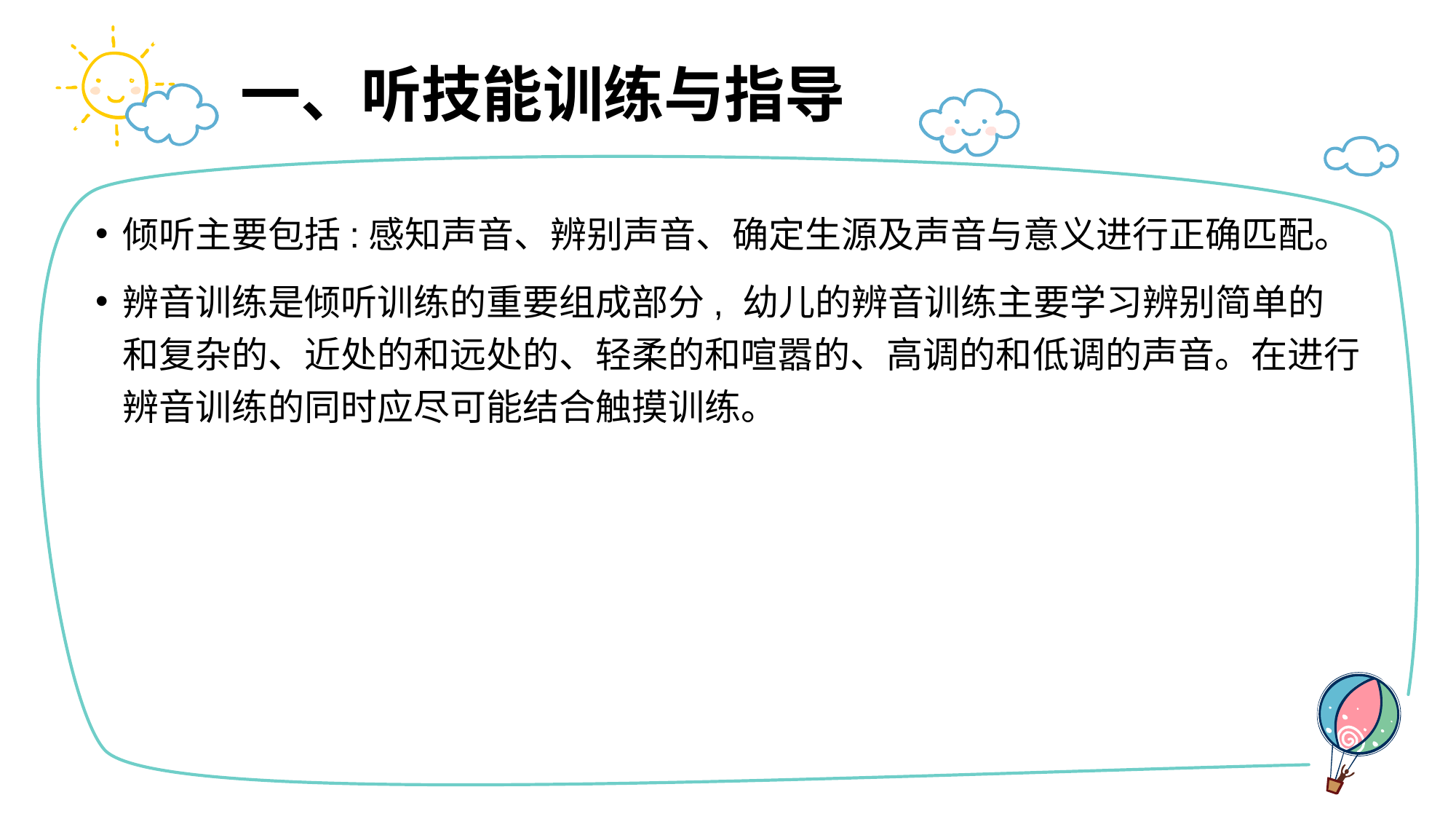

# 一、听技能训练与指导
倾听主要包括:感知声音、辨别声音、确定生源及声音与意义进行正确匹配。
辨音训练是倾听训练的重要组成部分, 幼儿的辨音训练主要学习辨别简单的和复杂的、近处的和远处的、轻柔的和喧嚣的、高调的和低调的声音。在进行辨音训练的同时应尽可能结合触摸训练。